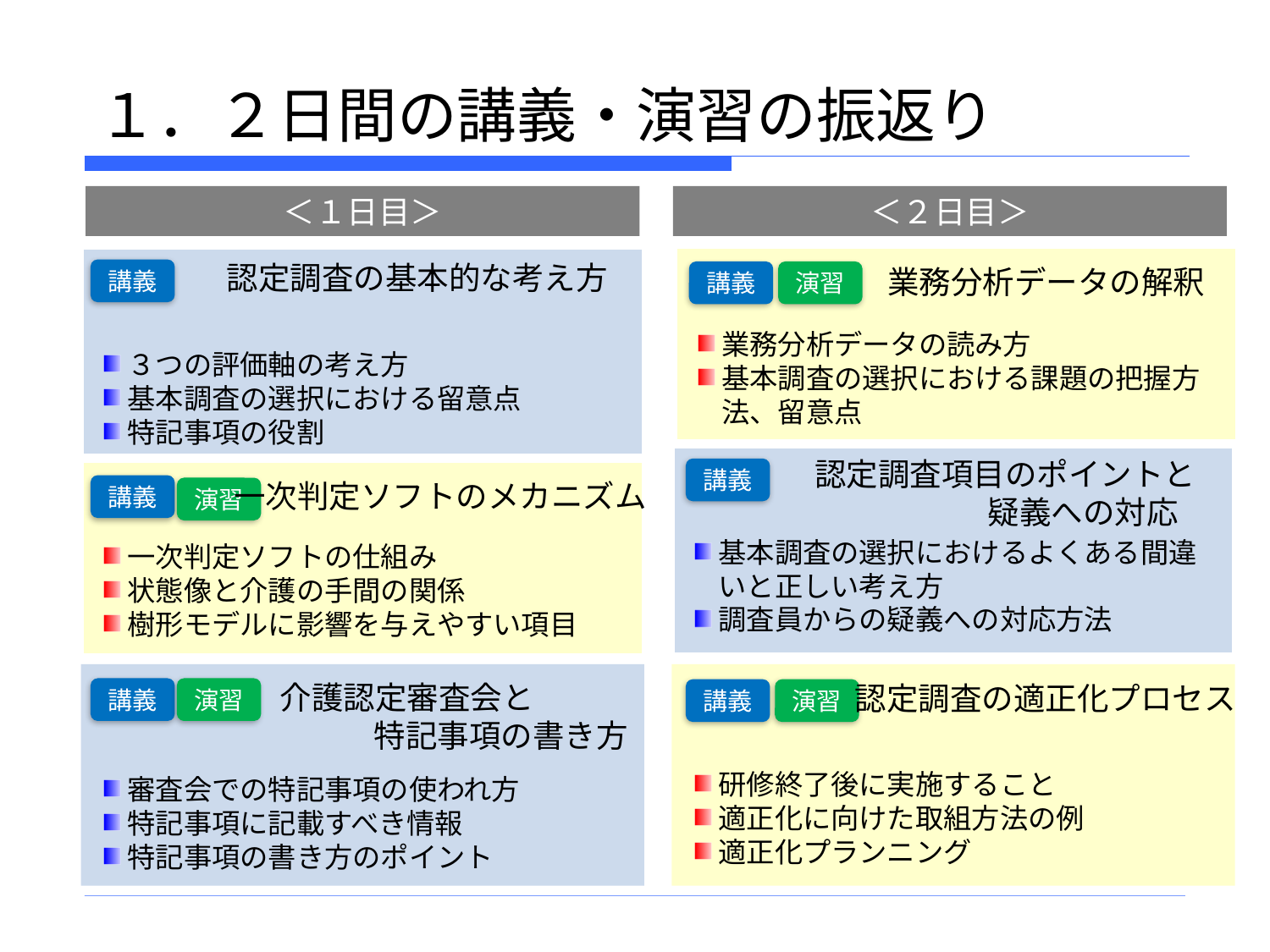

１．２日間の講義・演習の振返り
＜１日目＞
＜２日目＞

認定調査の基本的な考え方
業務分析データの解釈
講義
講義
演習
業務分析データの読み方
基本調査の選択における課題の把握方法、留意点
３つの評価軸の考え方
基本調査の選択における留意点
特記事項の役割

認定調査項目のポイントと
                       疑義への対応
講義

一次判定ソフトのメカニズム
講義
演習
基本調査の選択におけるよくある間違いと正しい考え方
調査員からの疑義への対応方法
一次判定ソフトの仕組み
状態像と介護の手間の関係
樹形モデルに影響を与えやすい項目

介護認定審査会と
            特記事項の書き方
認定調査の適正化プロセス
講義
演習
講義
演習
研修終了後に実施すること
適正化に向けた取組方法の例
適正化プランニング
審査会での特記事項の使われ方
特記事項に記載すべき情報
特記事項の書き方のポイント